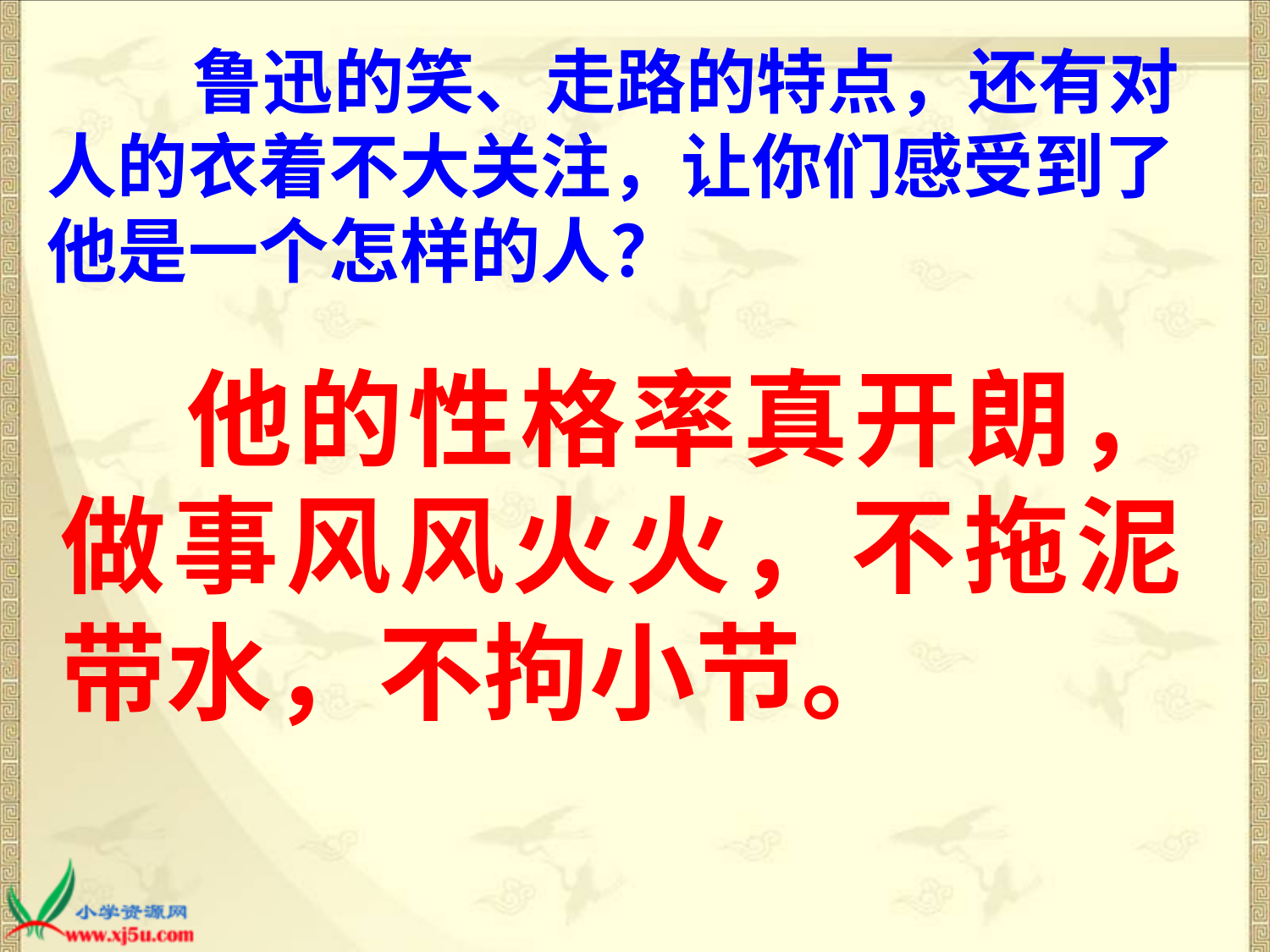

# 鲁迅的笑、走路的特点，还有对人的衣着不大关注，让你们感受到了他是一个怎样的人？
      他的性格率真开朗，做事风风火火，不拖泥带水，不拘小节。